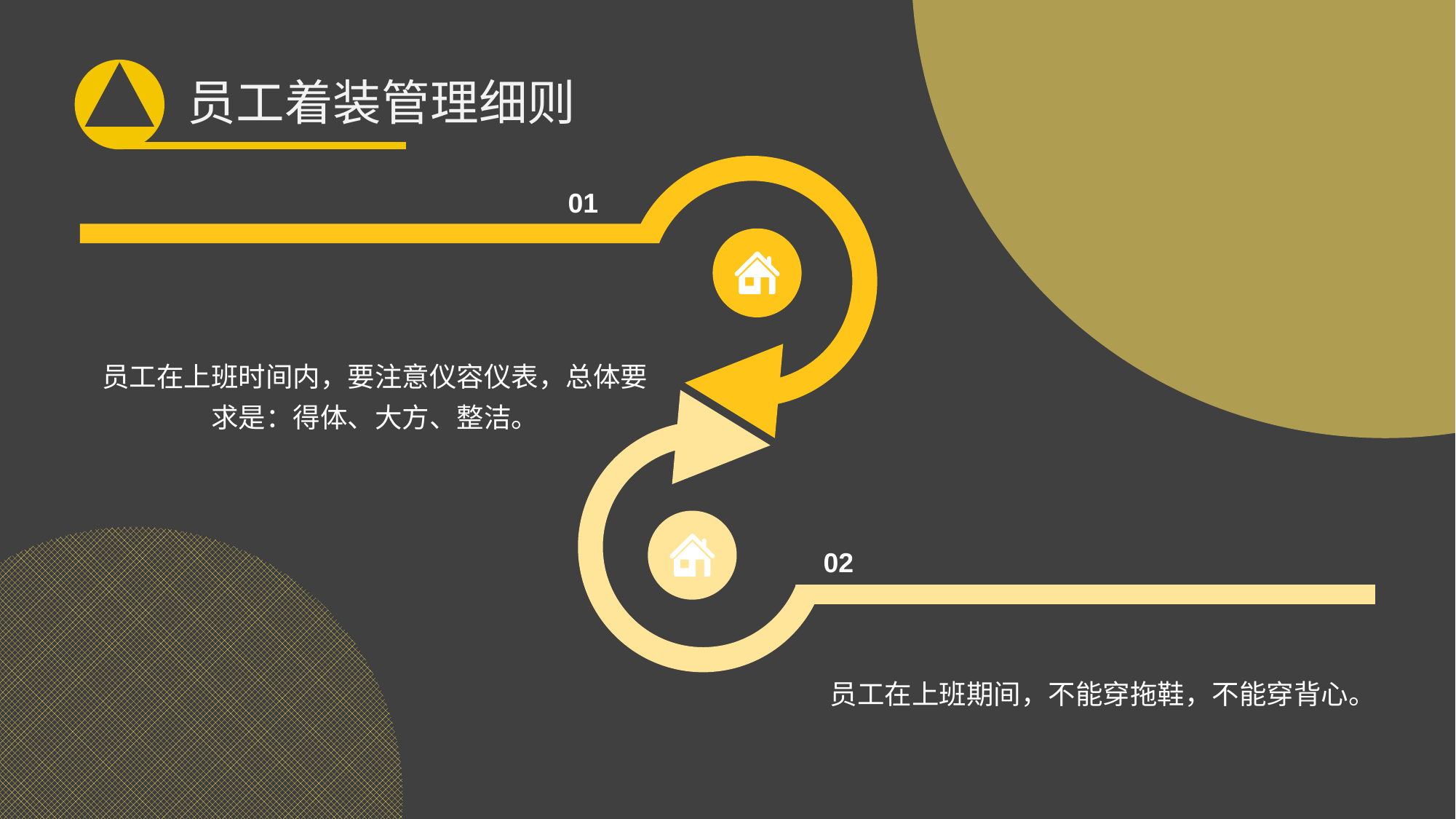

员工着装管理细则

01

员工在上班时间内，要注意仪容仪表，总体要求是：得体、大方、整洁。

02

员工在上班期间，不能穿拖鞋，不能穿背心。